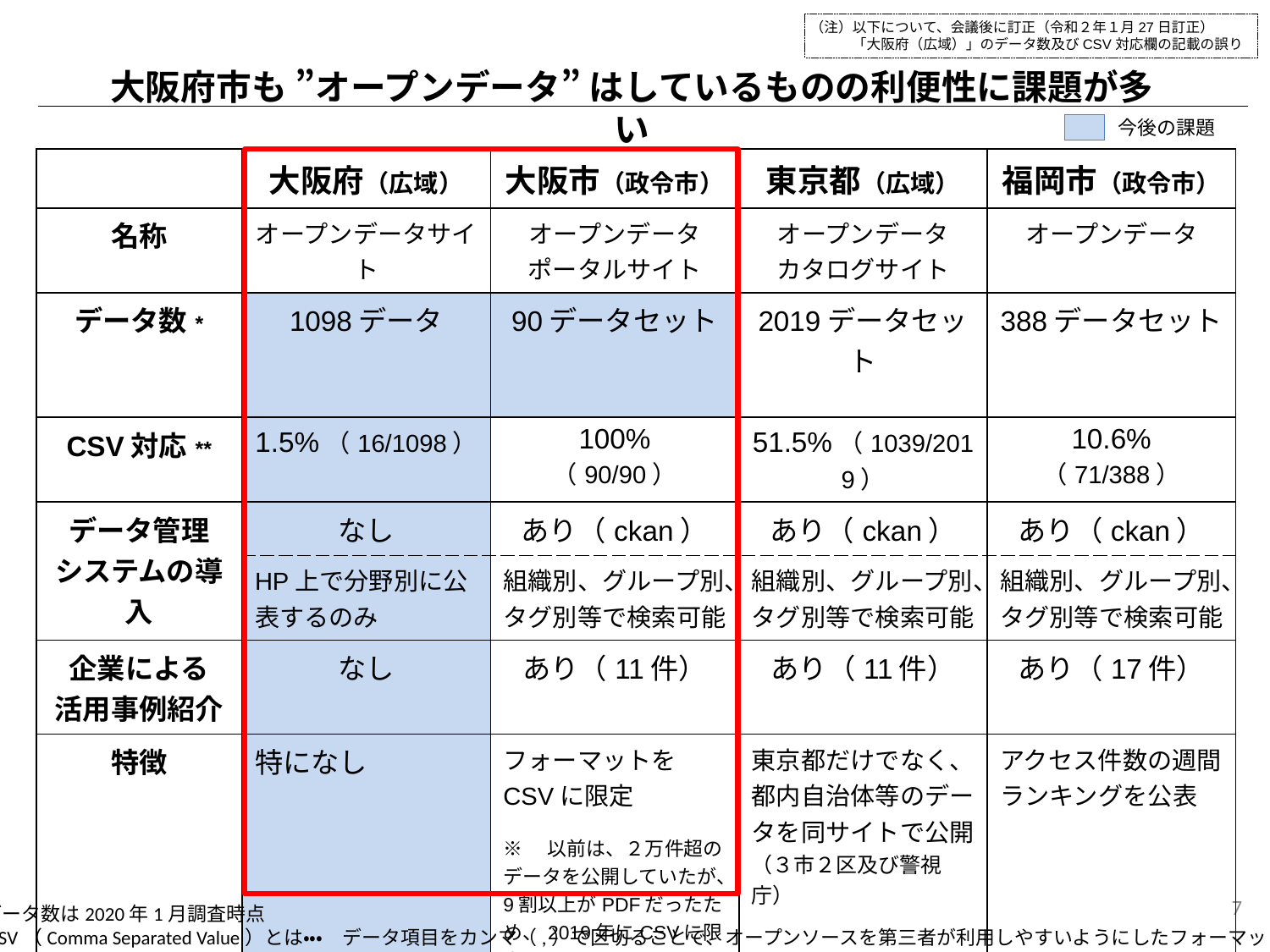

（注）以下について、会議後に訂正（令和２年１月27日訂正）
　　　「大阪府（広域）」のデータ数及びCSV対応欄の記載の誤り
大阪府市も ”オープンデータ” はしているものの利便性に課題が多い
今後の課題

|  | 大阪府（広域） | 大阪市（政令市） | 東京都（広域） | 福岡市（政令市） |
| --- | --- | --- | --- | --- |
| 名称 | オープンデータサイト | オープンデータ ポータルサイト | オープンデータ カタログサイト | オープンデータ |
| データ数\* | 1098データ | 90データセット | 2019データセット | 388データセット |
| CSV対応\*\* | 1.5%（16/1098） | 100% （90/90） | 51.5%（1039/2019） | 10.6% （71/388） |
| データ管理 システムの導入 | なし | あり（ckan） | あり（ckan） | あり（ckan） |
|  | HP上で分野別に公表するのみ | 組織別、グループ別、タグ別等で検索可能 | 組織別、グループ別、タグ別等で検索可能 | 組織別、グループ別、タグ別等で検索可能 |
| 企業による 活用事例紹介 | なし | あり（11件） | あり（11件） | あり（17件） |
| 特徴 | 特になし | フォーマットをCSVに限定 ※　以前は、２万件超のデータを公開していたが、9割以上がPDFだったため、2019年にCSVに限定 | 東京都だけでなく、都内自治体等のデータを同サイトで公開（３市２区及び警視庁） | アクセス件数の週間ランキングを公表 |

7
*  データ数は2020年1月調査時点
**  CSV（Comma Separated Value）とは・・・　データ項目をカンマ（,）で区切ることで、オープンソースを第三者が利用しやすいようにしたフォーマット